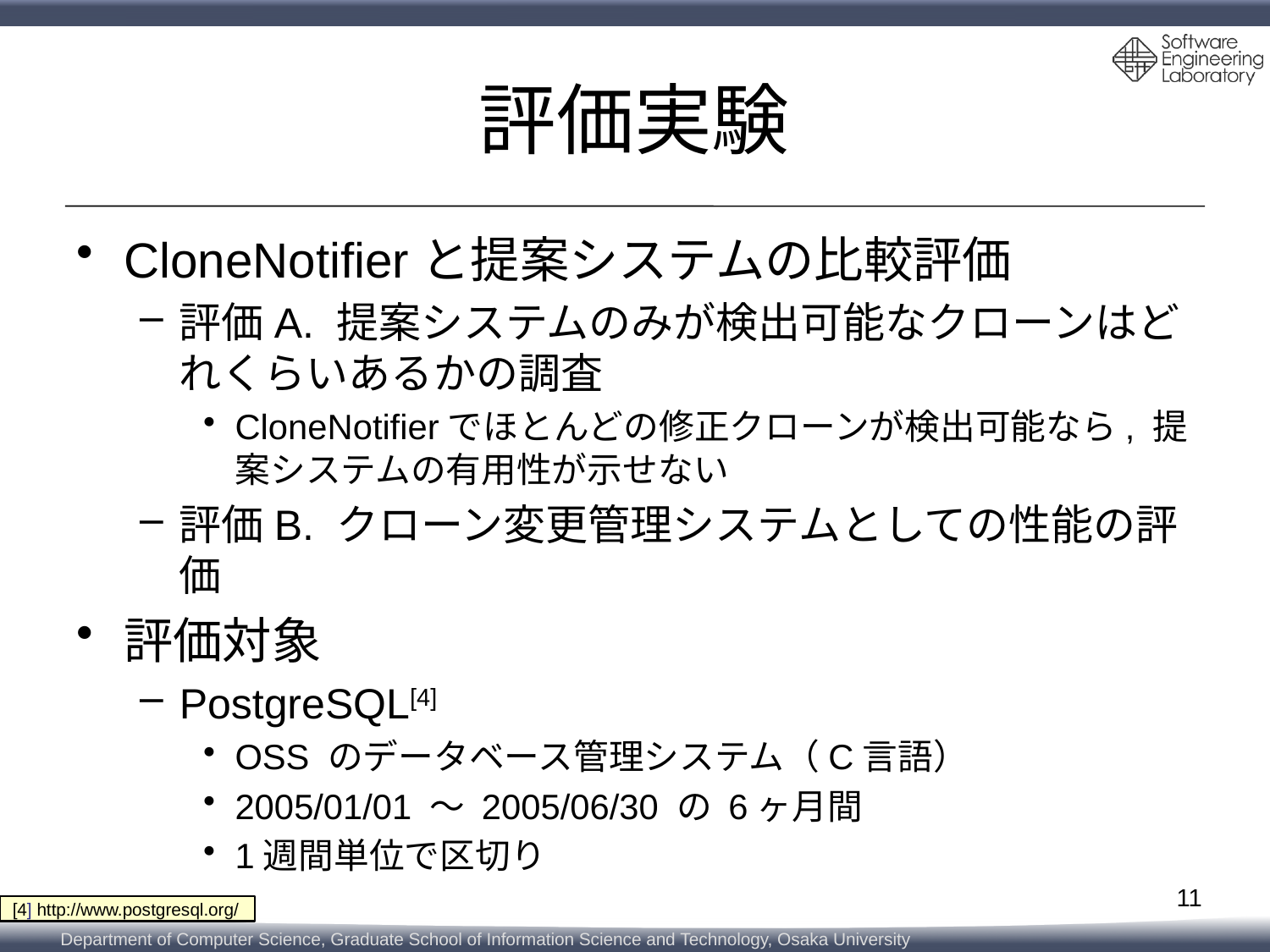

# 評価実験
CloneNotifierと提案システムの比較評価
評価A. 提案システムのみが検出可能なクローンはどれくらいあるかの調査
CloneNotifierでほとんどの修正クローンが検出可能なら, 提案システムの有用性が示せない
評価B. クローン変更管理システムとしての性能の評価
評価対象
PostgreSQL[4]
OSS のデータベース管理システム（C言語）
2005/01/01 ～ 2005/06/30 の 6ヶ月間
1週間単位で区切り

11
[4] http://www.postgresql.org/